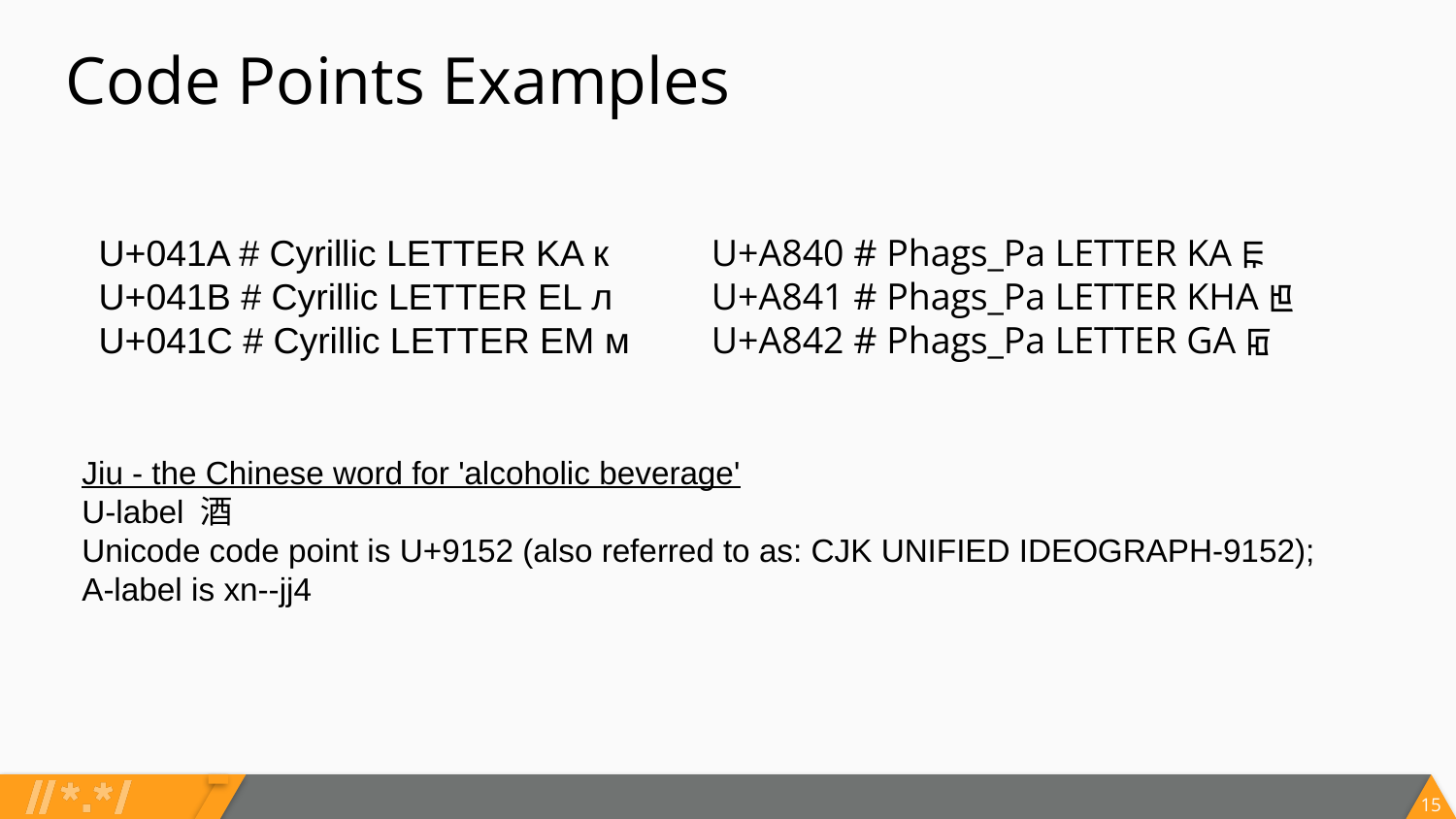

# Code Points Examples
U+041A # Cyrillic LETTER KA к
U+041B # Cyrillic LETTER EL л
U+041C # Cyrillic LETTER EM м
U+A840 # Phags_Pa LETTER KA ꡀ
U+A841 # Phags_Pa LETTER KHA ꡁ
U+A842 # Phags_Pa LETTER GA ꡂ
Jiu - the Chinese word for 'alcoholic beverage'
U-label 酒
Unicode code point is U+9152 (also referred to as: CJK UNIFIED IDEOGRAPH-9152);
A-label is xn--jj4